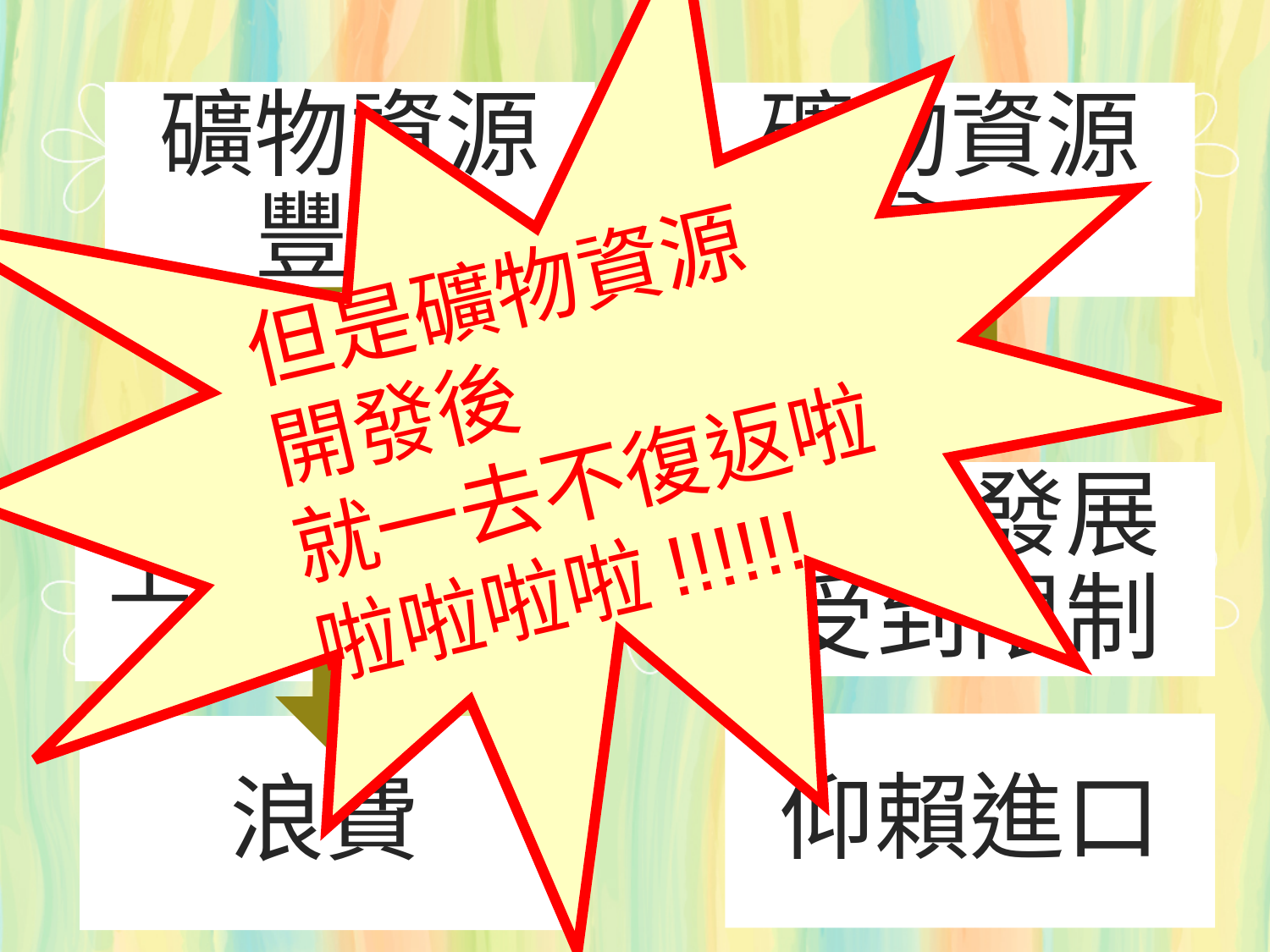

礦物資源豐富
礦物資源貧乏
但是礦物資源
開發後
就一去不復返啦啦啦啦啦!!!!!!

經濟發展受到限制
工商業發達

仰賴進口
浪費